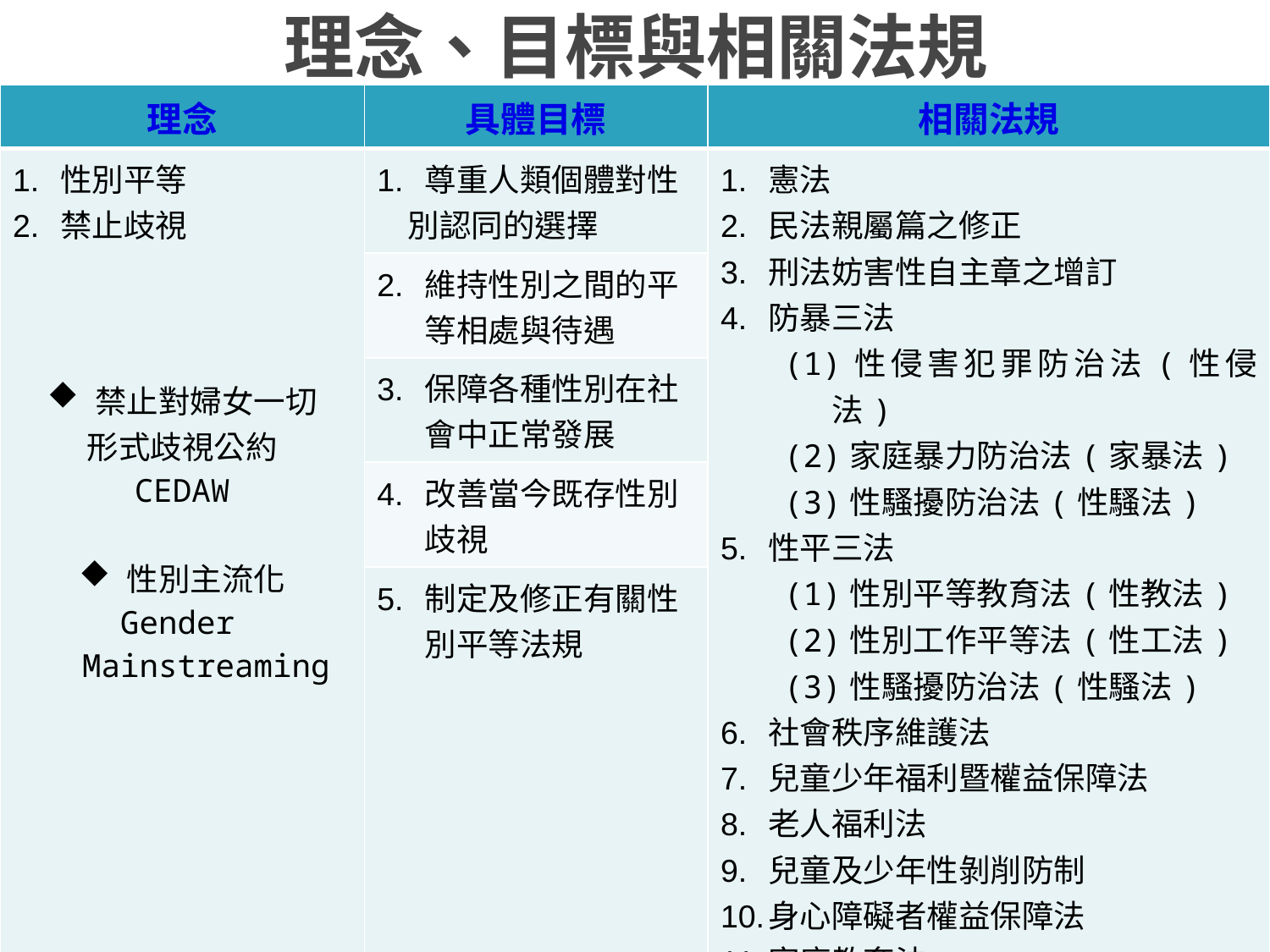

# 理念、目標與相關法規
| 理念 | 具體目標 | 相關法規 |
| --- | --- | --- |
| 性別平等 禁止歧視 禁止對婦女一切 形式歧視公約 CEDAW 性別主流化 Gender Mainstreaming | 尊重人類個體對性 別認同的選擇 | 憲法 民法親屬篇之修正 刑法妨害性自主章之增訂 防暴三法 (1)性侵害犯罪防治法(性侵法) (2)家庭暴力防治法(家暴法) (3)性騷擾防治法(性騷法) 性平三法 (1)性別平等教育法(性教法) (2)性別工作平等法(性工法) (3)性騷擾防治法(性騷法) 社會秩序維護法 兒童少年福利暨權益保障法 老人福利法 兒童及少年性剝削防制 身心障礙者權益保障法 家庭教育法 人口販運防治法 家事事件法 生育保健法(修法中) |
|  | 維持性別之間的平等相處與待遇 |  |
|  | 保障各種性別在社會中正常發展 |  |
|  | 改善當今既存性別歧視 |  |
|  | 制定及修正有關性別平等法規 |  |